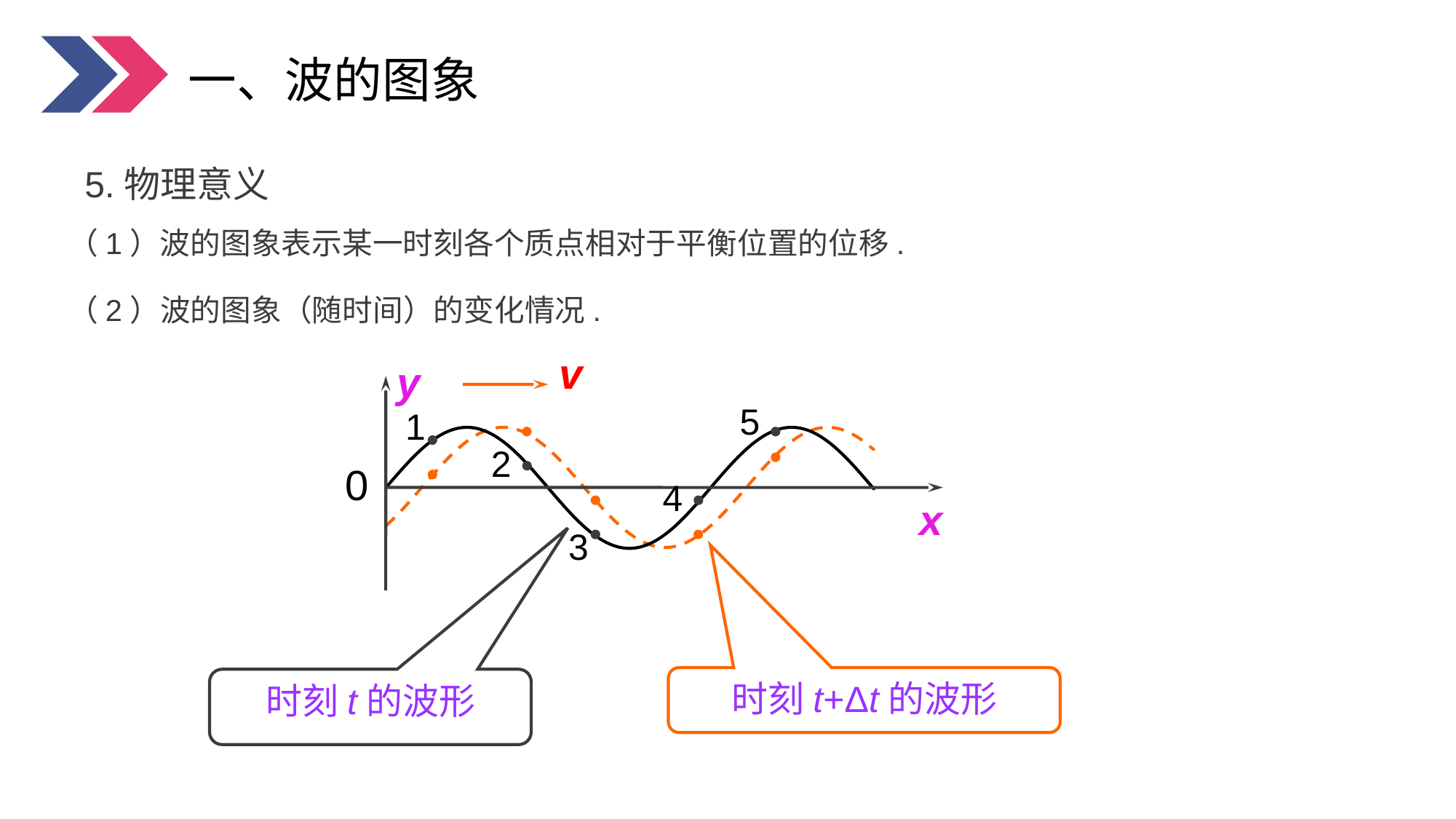

一、波的图象
5.物理意义
（1）波的图象表示某一时刻各个质点相对于平衡位置的位移.
（2）波的图象（随时间）的变化情况.
v

y

0

x
5
1

2

4

3

时刻t+Δt的波形
时刻t的波形